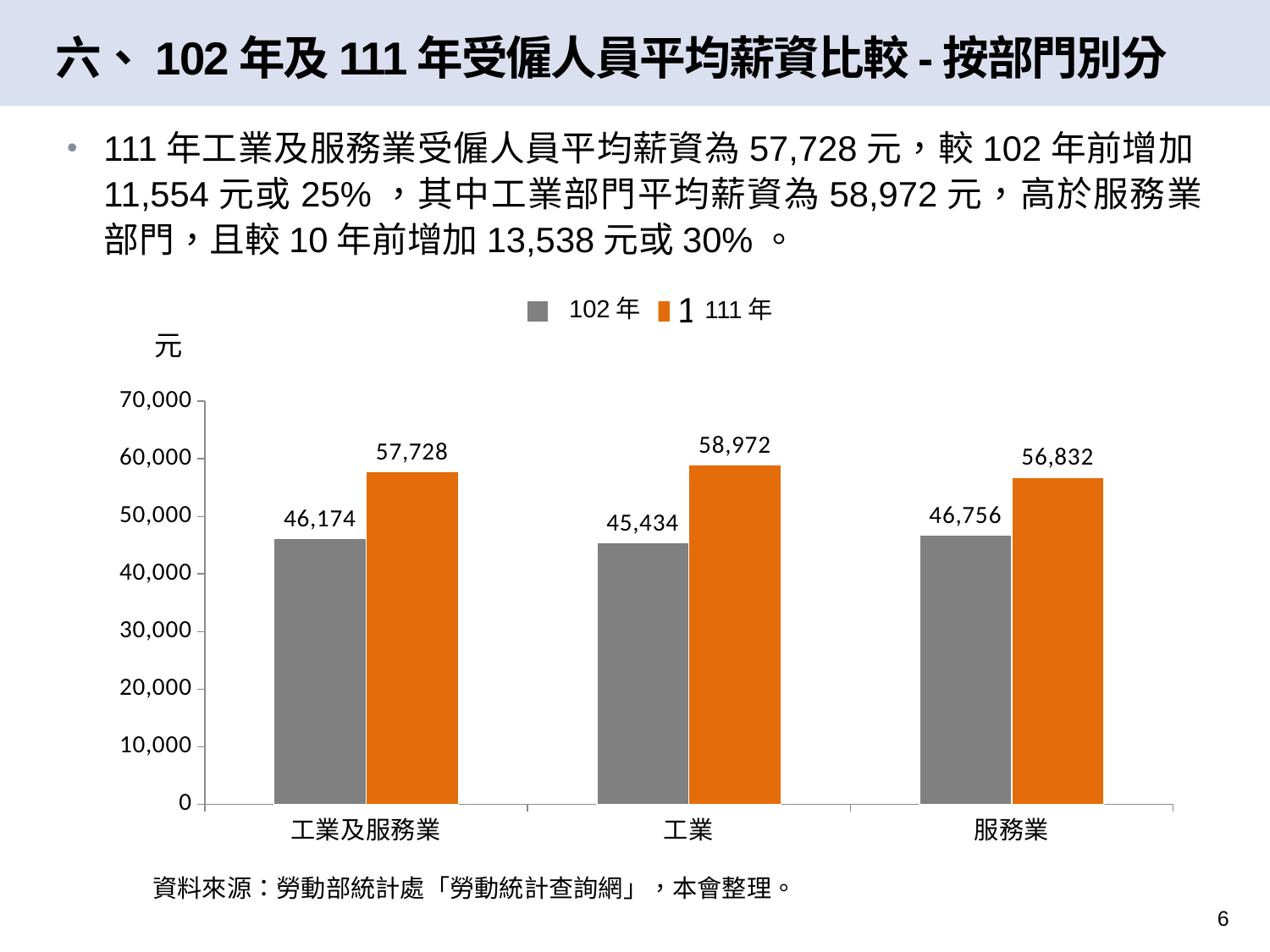

# 六、102年及111年受僱人員平均薪資比較-按部門別分
111年工業及服務業受僱人員平均薪資為57,728元，較102年前增加11,554元或25%，其中工業部門平均薪資為58,972元，高於服務業部門，且較10年前增加13,538元或30%。

### Chart

| Category |  |  |
|---|---|---|
| 工業及服務業 | 46174.0 | 57728.0 |
| 工業 | 45434.0 | 58972.0 |
| 服務業 | 46756.0 | 56832.0 |
102年
111年
元
資料來源：勞動部統計處「勞動統計查詢網」，本會整理。
6